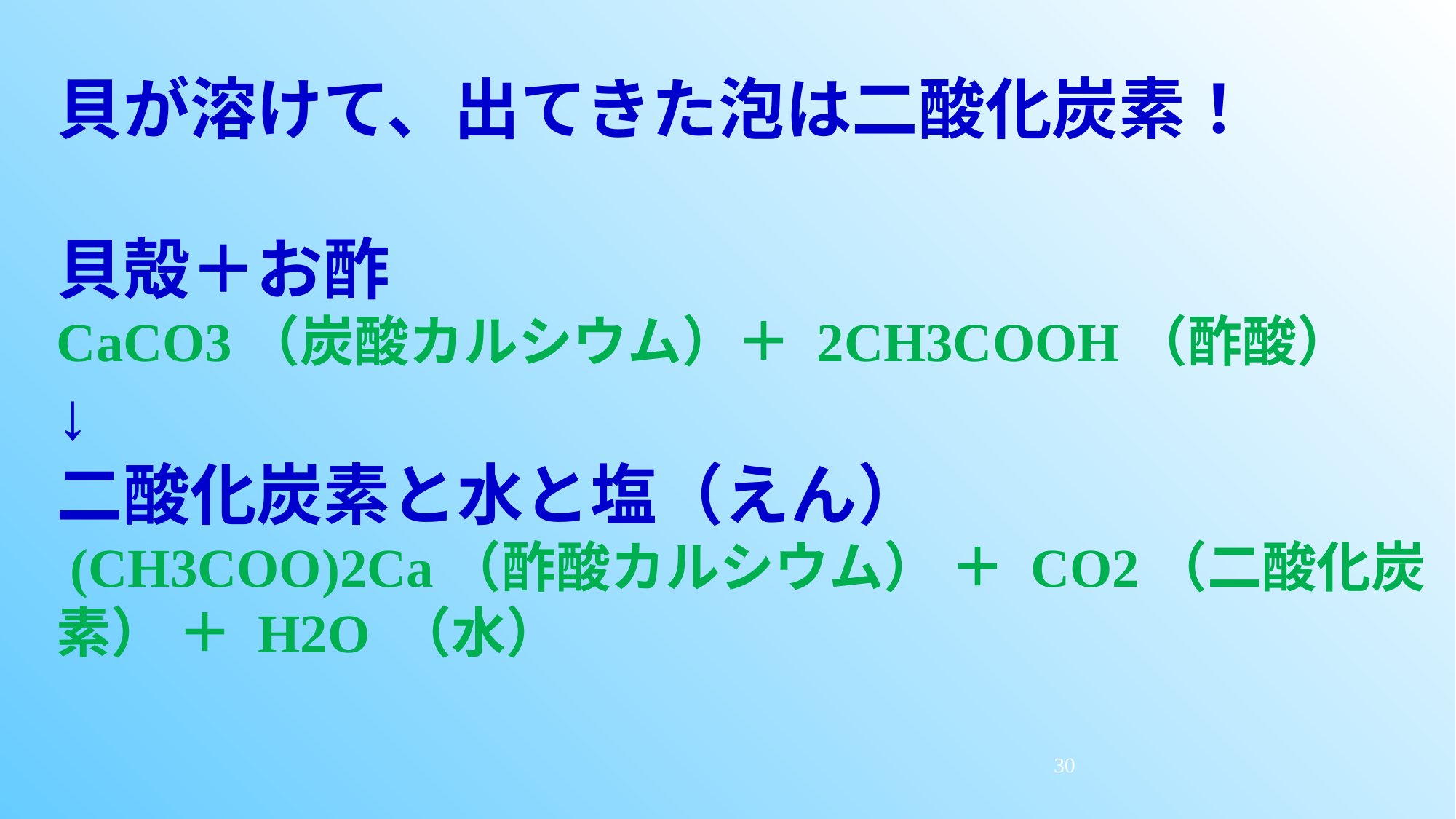

貝が溶けて、出てきた泡は二酸化炭素！

貝殻＋お酢
CaCO3（炭酸カルシウム）＋ 2CH3COOH（酢酸）
↓
二酸化炭素と水と塩（えん）
 (CH3COO)2Ca（酢酸カルシウム） ＋ CO2（二酸化炭素） ＋ H2O （水）
30